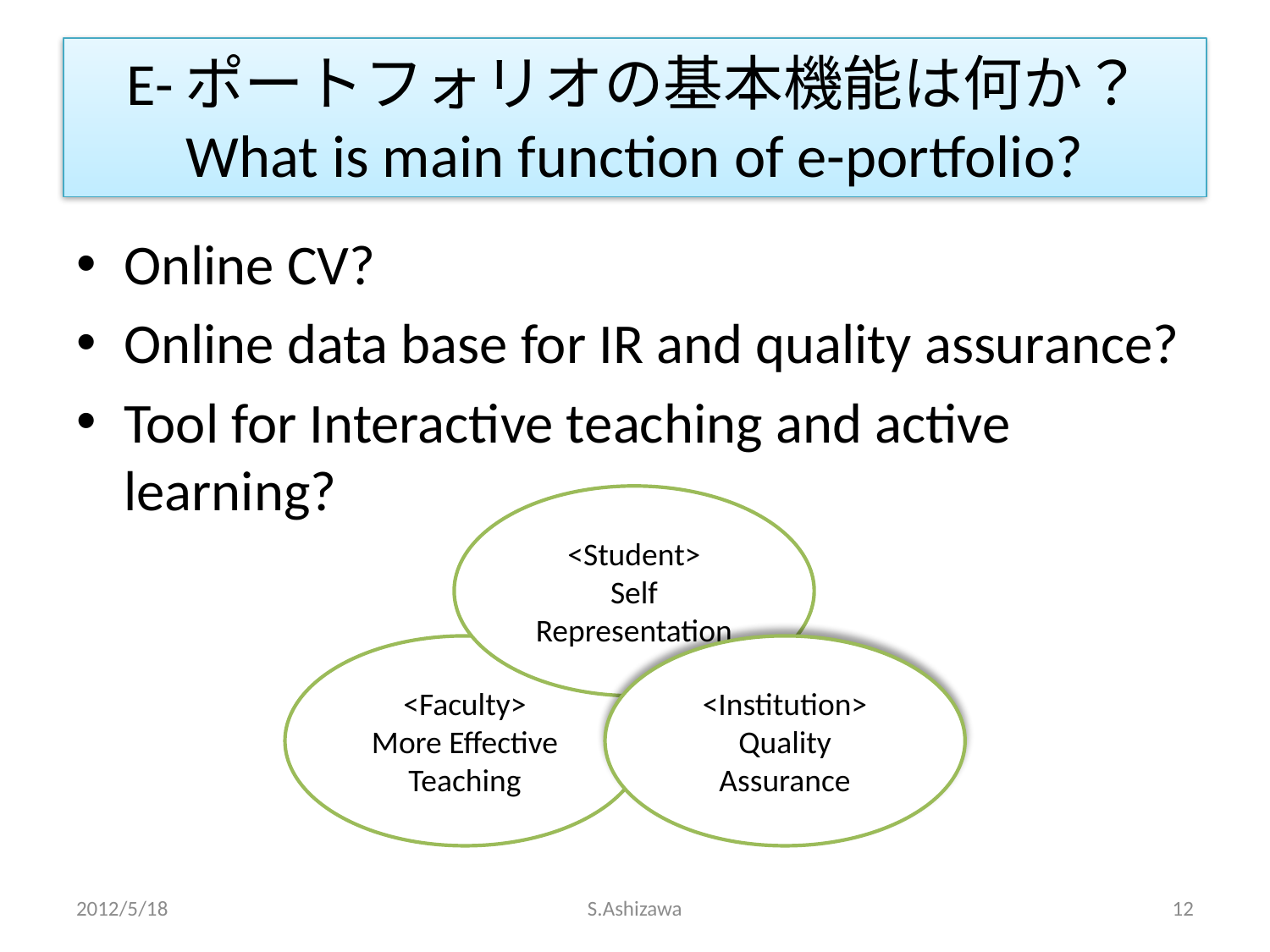

# E-ポートフォリオの基本機能は何か？ What is main function of e-portfolio?
Online CV?
Online data base for IR and quality assurance?
Tool for Interactive teaching and active learning?
<Student>
Self Representation
<Faculty>
More Effective Teaching
<Institution>
Quality Assurance
2012/5/18
S.Ashizawa
12